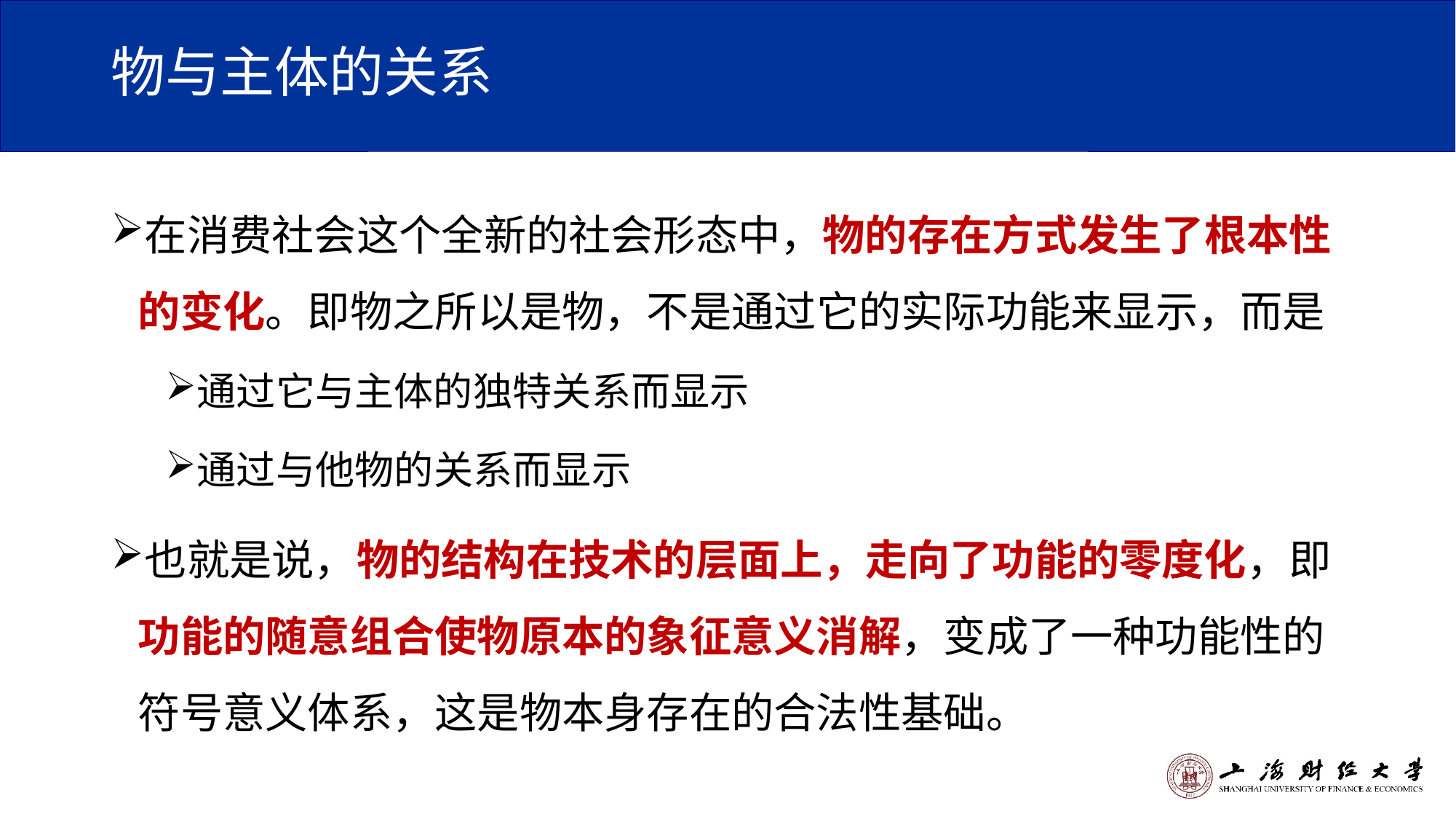

# 物与主体的关系
在消费社会这个全新的社会形态中，物的存在方式发生了根本性的变化。即物之所以是物，不是通过它的实际功能来显示，而是
通过它与主体的独特关系而显示
通过与他物的关系而显示
也就是说，物的结构在技术的层面上，走向了功能的零度化，即功能的随意组合使物原本的象征意义消解，变成了一种功能性的符号意义体系，这是物本身存在的合法性基础。